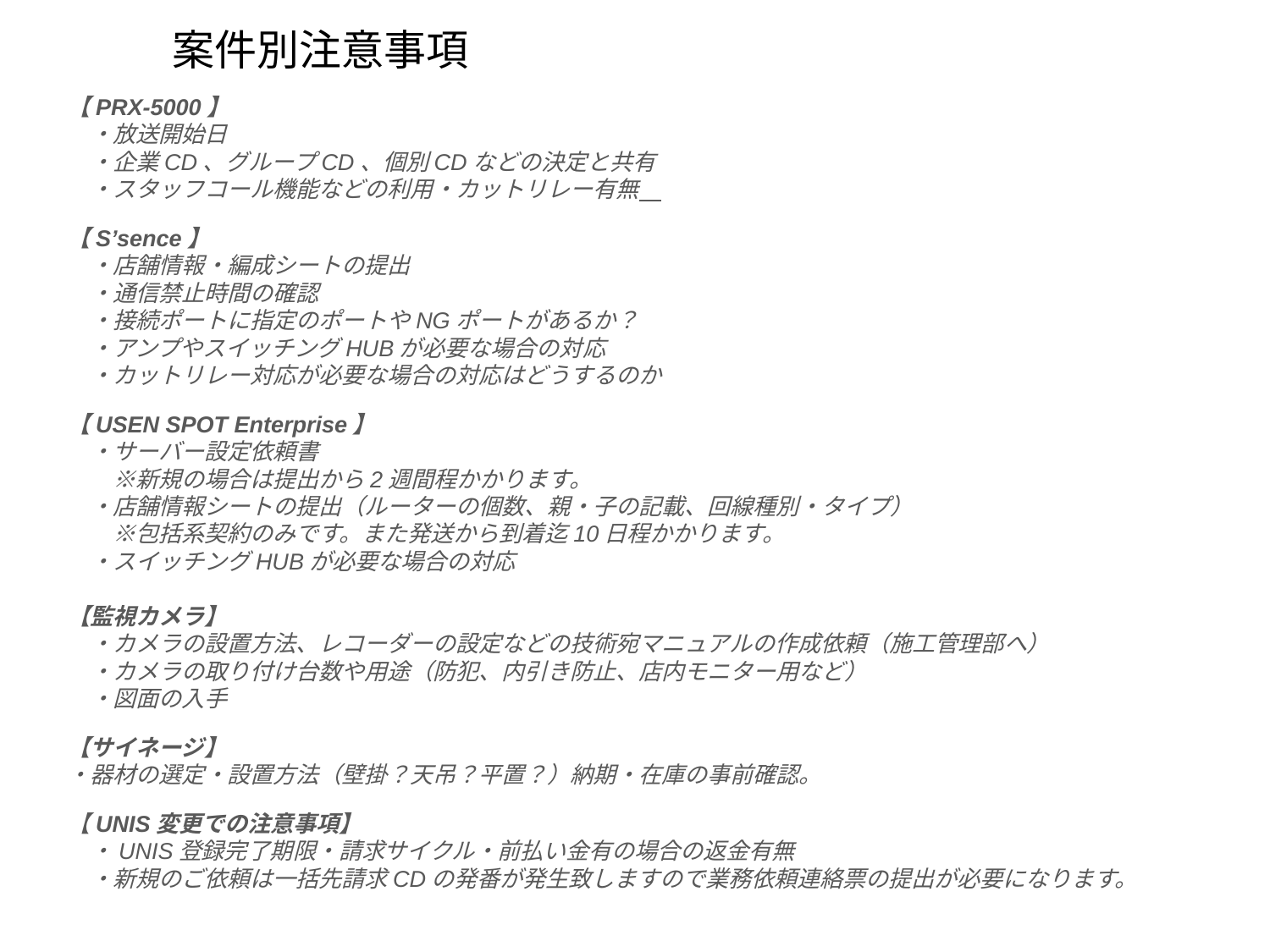

# 案件別注意事項
【PRX-5000】
　・放送開始日
　・企業CD、グループCD、個別CDなどの決定と共有
　・スタッフコール機能などの利用・カットリレー有無

【S’sence】
　・店舗情報・編成シートの提出
　・通信禁止時間の確認
　・接続ポートに指定のポートやNGポートがあるか？
　・アンプやスイッチングHUBが必要な場合の対応
　・カットリレー対応が必要な場合の対応はどうするのか

【USEN SPOT Enterprise】
　・サーバー設定依頼書
　　※新規の場合は提出から2週間程かかります。
　・店舗情報シートの提出（ルーターの個数、親・子の記載、回線種別・タイプ）
　　※包括系契約のみです。また発送から到着迄10日程かかります。
　・スイッチングHUBが必要な場合の対応

【監視カメラ】
　・カメラの設置方法、レコーダーの設定などの技術宛マニュアルの作成依頼（施工管理部へ）
　・カメラの取り付け台数や用途（防犯、内引き防止、店内モニター用など）
　・図面の入手

【サイネージ】
・器材の選定・設置方法（壁掛？天吊？平置？）納期・在庫の事前確認。

【UNIS変更での注意事項】
　・UNIS登録完了期限・請求サイクル・前払い金有の場合の返金有無
　・新規のご依頼は一括先請求CDの発番が発生致しますので業務依頼連絡票の提出が必要になります。

11